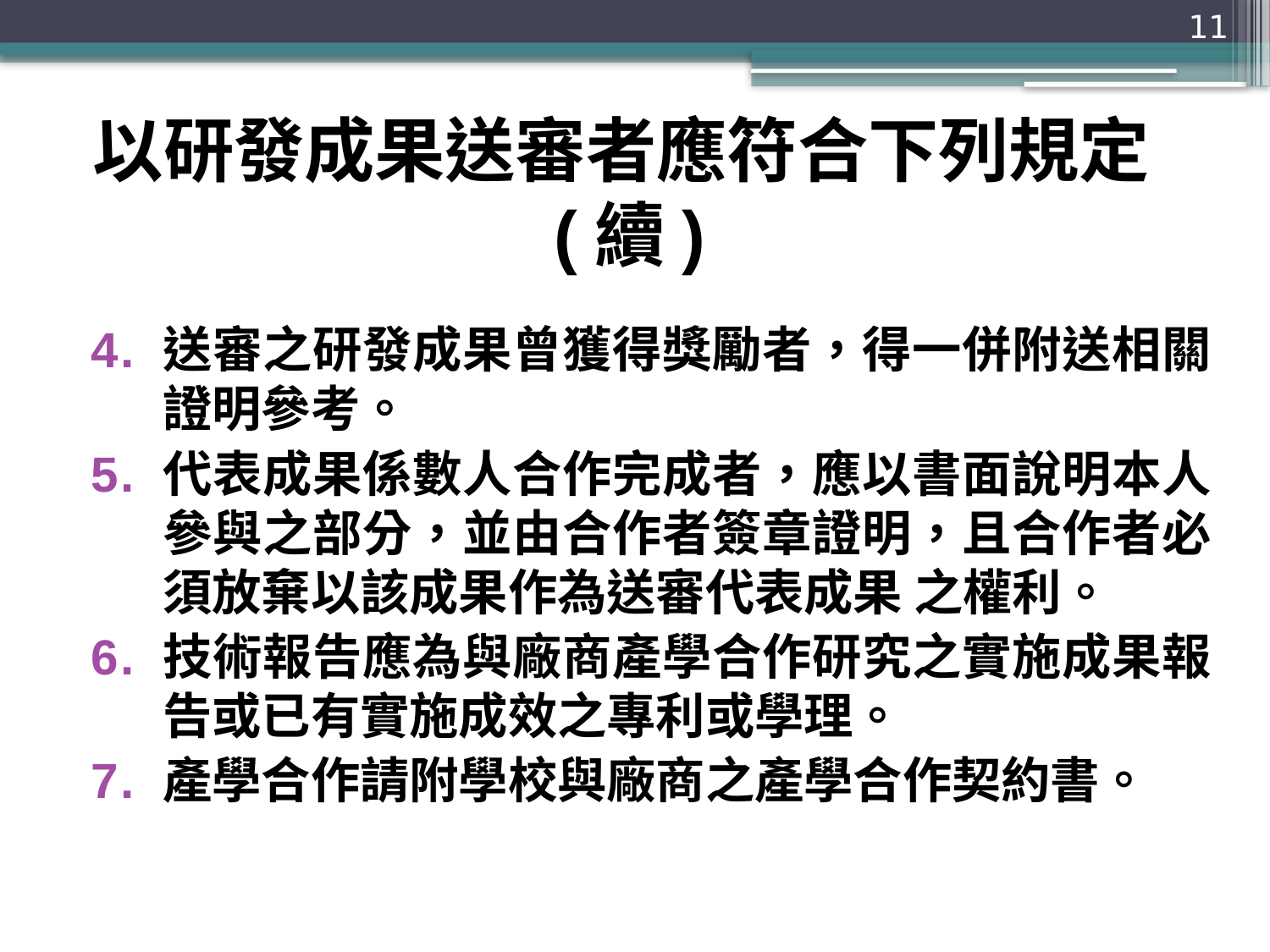

11
# 以研發成果送審者應符合下列規定(續)
送審之研發成果曾獲得獎勵者，得一併附送相關證明參考。
代表成果係數人合作完成者，應以書面說明本人參與之部分，並由合作者簽章證明，且合作者必須放棄以該成果作為送審代表成果 之權利。
技術報告應為與廠商產學合作研究之實施成果報告或已有實施成效之專利或學理。
產學合作請附學校與廠商之產學合作契約書。